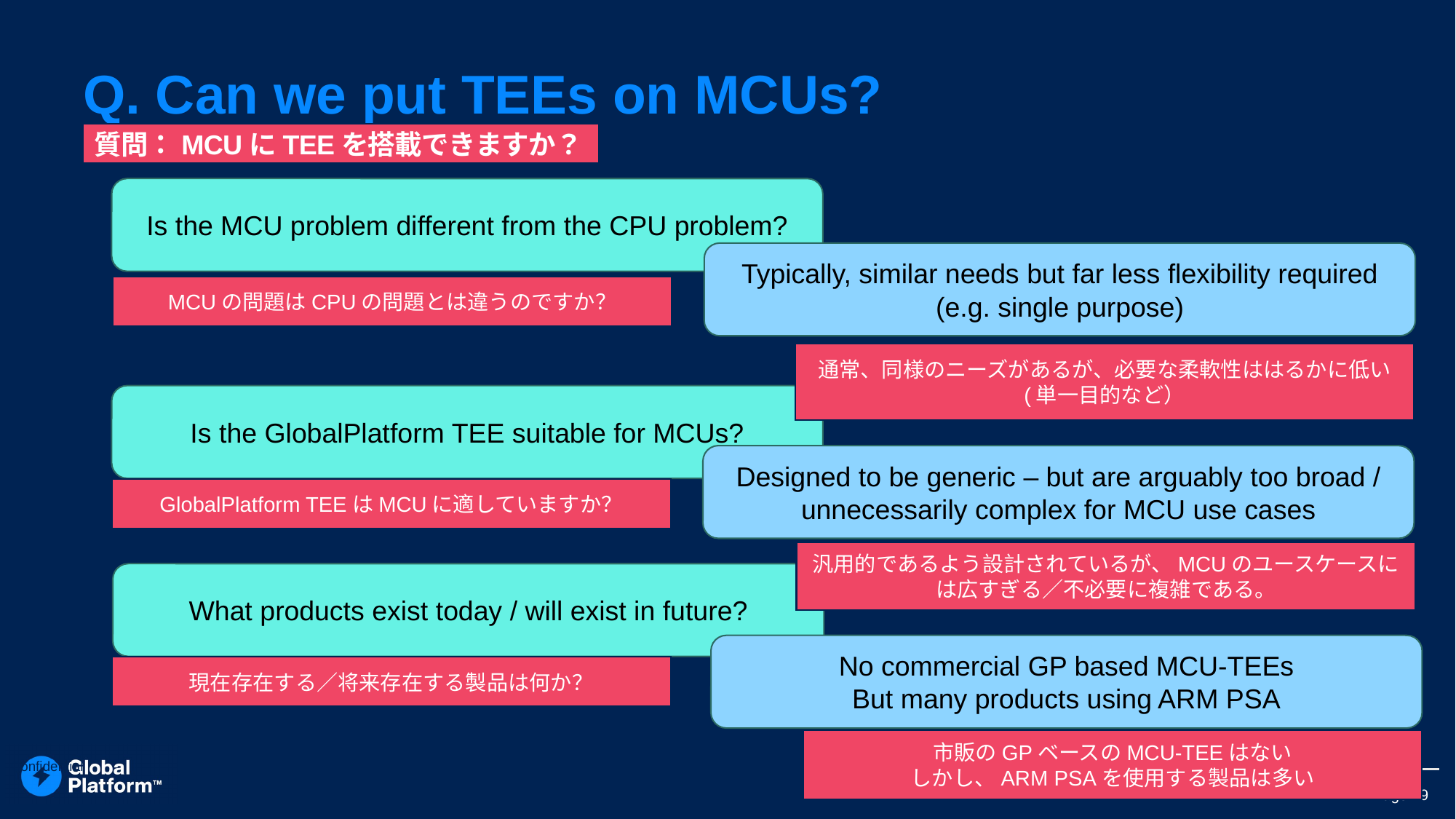

# Q. Can we put TEEs on MCUs?
質問：MCUにTEEを搭載できますか？
Is the MCU problem different from the CPU problem?
Typically, similar needs but far less flexibility required
(e.g. single purpose)
MCUの問題はCPUの問題とは違うのですか？
通常、同様のニーズがあるが、必要な柔軟性ははるかに低い
(単一目的など）
Is the GlobalPlatform TEE suitable for MCUs?
Designed to be generic – but are arguably too broad / unnecessarily complex for MCU use cases
GlobalPlatform TEEはMCUに適していますか？
汎用的であるよう設計されているが、MCUのユースケースには広すぎる／不必要に複雑である。
What products exist today / will exist in future?
No commercial GP based MCU-TEEs
But many products using ARM PSA
現在存在する／将来存在する製品は何か？
市販のGPベースのMCU-TEEはない
しかし、ARM PSAを使用する製品は多い
19
Confidential